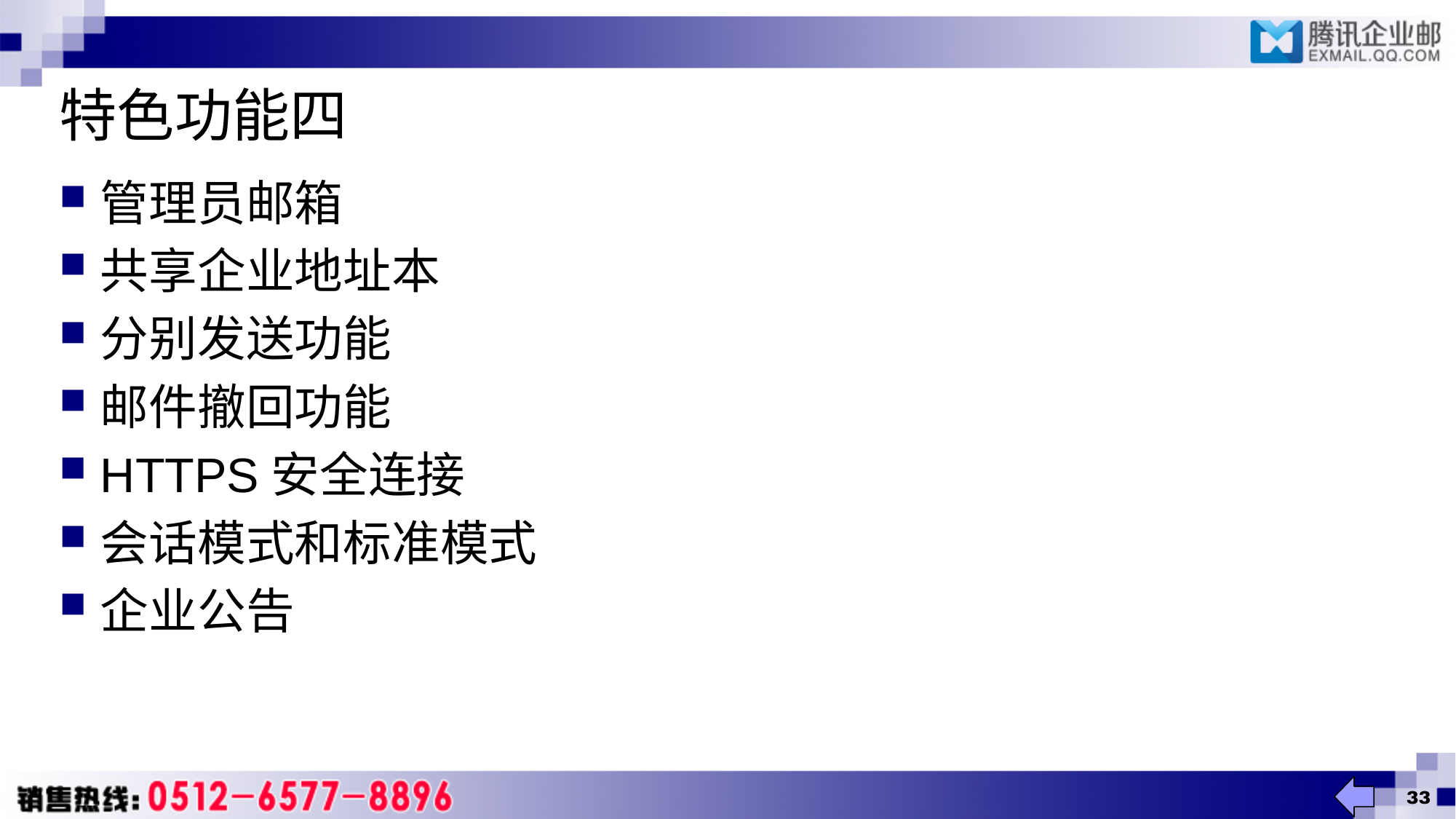

# 特色功能四
管理员邮箱
共享企业地址本
分别发送功能
邮件撤回功能
HTTPS安全连接
会话模式和标准模式
企业公告

33